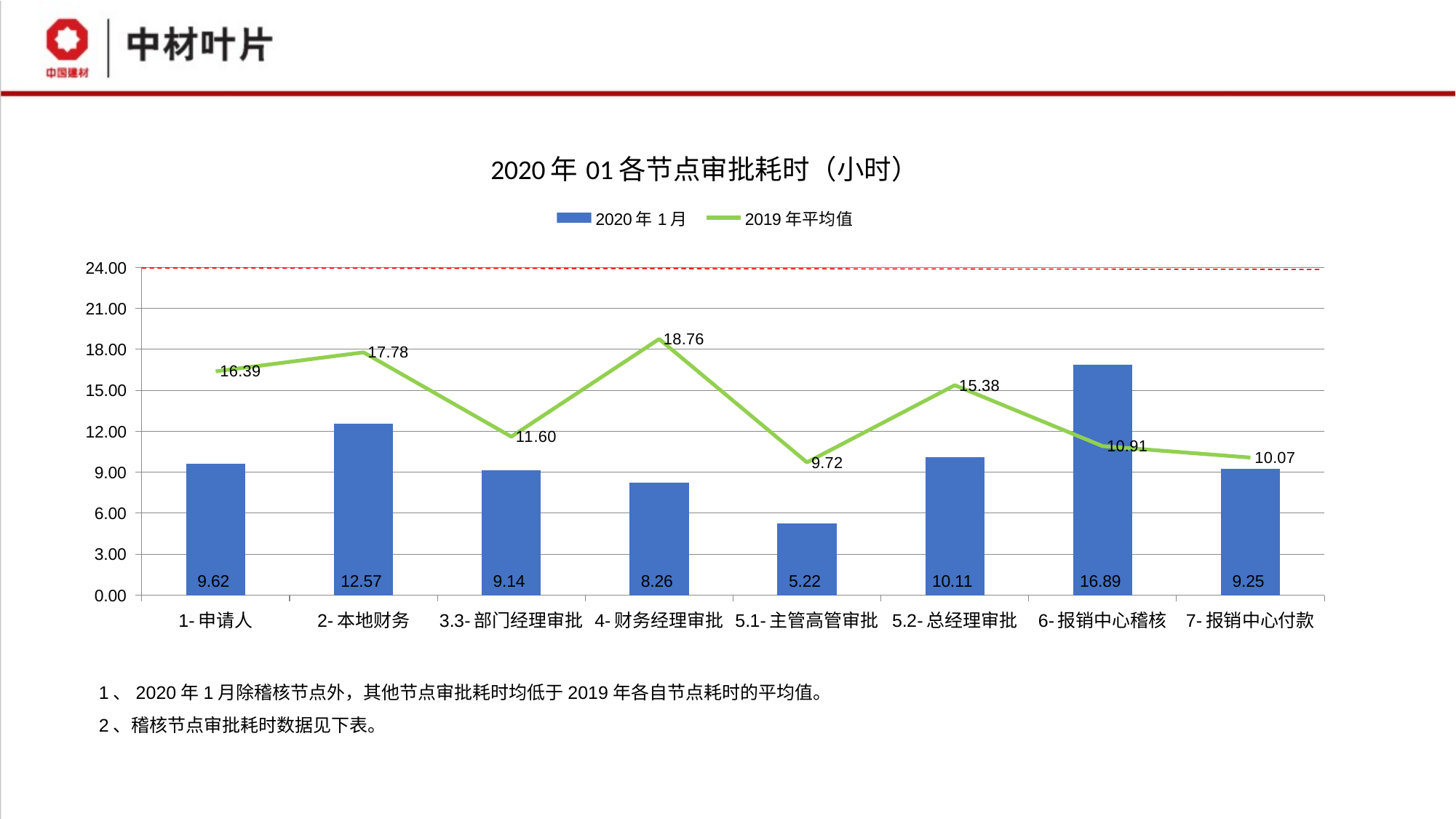

### Chart

| Category | 2020年1月 | 2019年平均值 |
|---|---|---|
| 1-申请人 | 9.621032763532716 | 16.390088082074303 |
| 2-本地财务 | 12.574561191628831 | 17.7795901109717 |
| 3.3-部门经理审批 | 9.138343761852061 | 11.602755708347695 |
| 4-财务经理审批 | 8.259982235138482 | 18.758602864873453 |
| 5.1-主管高管审批 | 5.224261316866614 | 9.720837524797544 |
| 5.2-总经理审批 | 10.108902439031757 | 15.376398977959301 |
| 6-报销中心稽核 | 16.885712770061208 | 10.911576866862573 |
| 7-报销中心付款 | 9.248223311543077 | 10.073855513033601 |
1、2020年1月除稽核节点外，其他节点审批耗时均低于2019年各自节点耗时的平均值。
2、稽核节点审批耗时数据见下表。